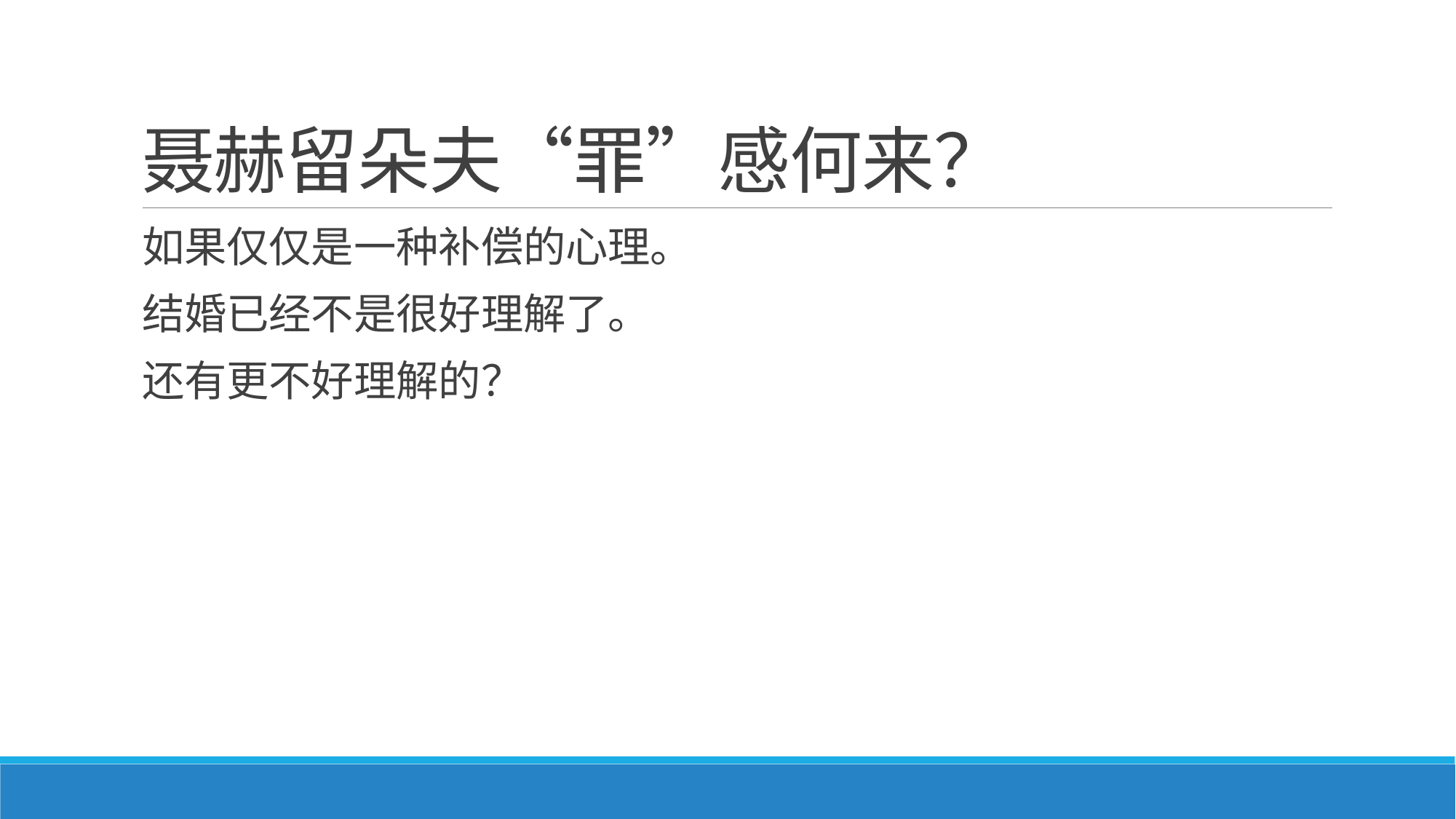

# 聂赫留朵夫“罪”感何来？
如果仅仅是一种补偿的心理。
结婚已经不是很好理解了。
还有更不好理解的？